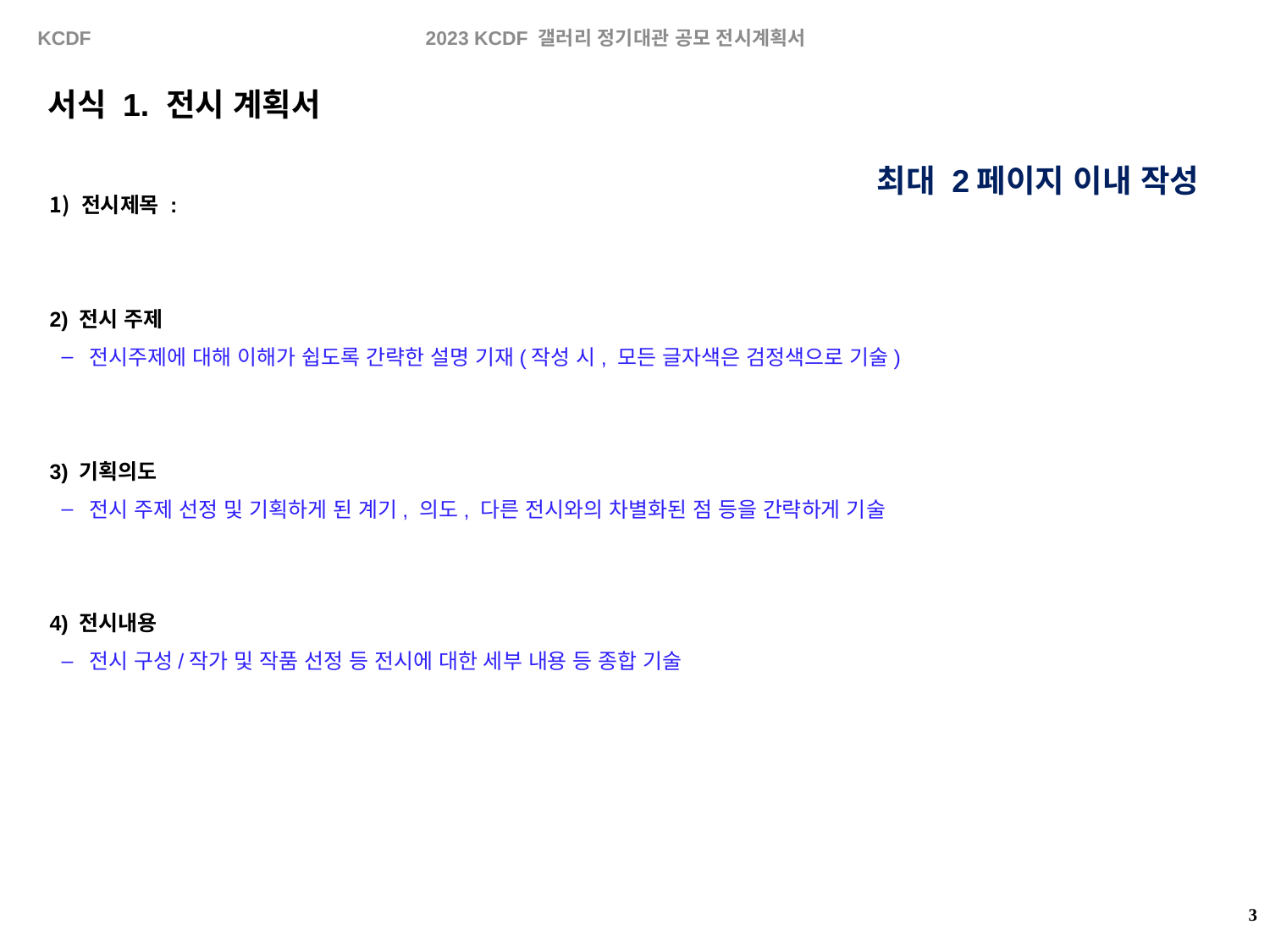

서식 1. 전시 계획서
최대 2페이지 이내 작성
전시제목 :

2) 전시 주제
전시주제에 대해 이해가 쉽도록 간략한 설명 기재(작성 시, 모든 글자색은 검정색으로 기술)

3) 기획의도
전시 주제 선정 및 기획하게 된 계기, 의도, 다른 전시와의 차별화된 점 등을 간략하게 기술

4) 전시내용
전시 구성/작가 및 작품 선정 등 전시에 대한 세부 내용 등 종합 기술

3